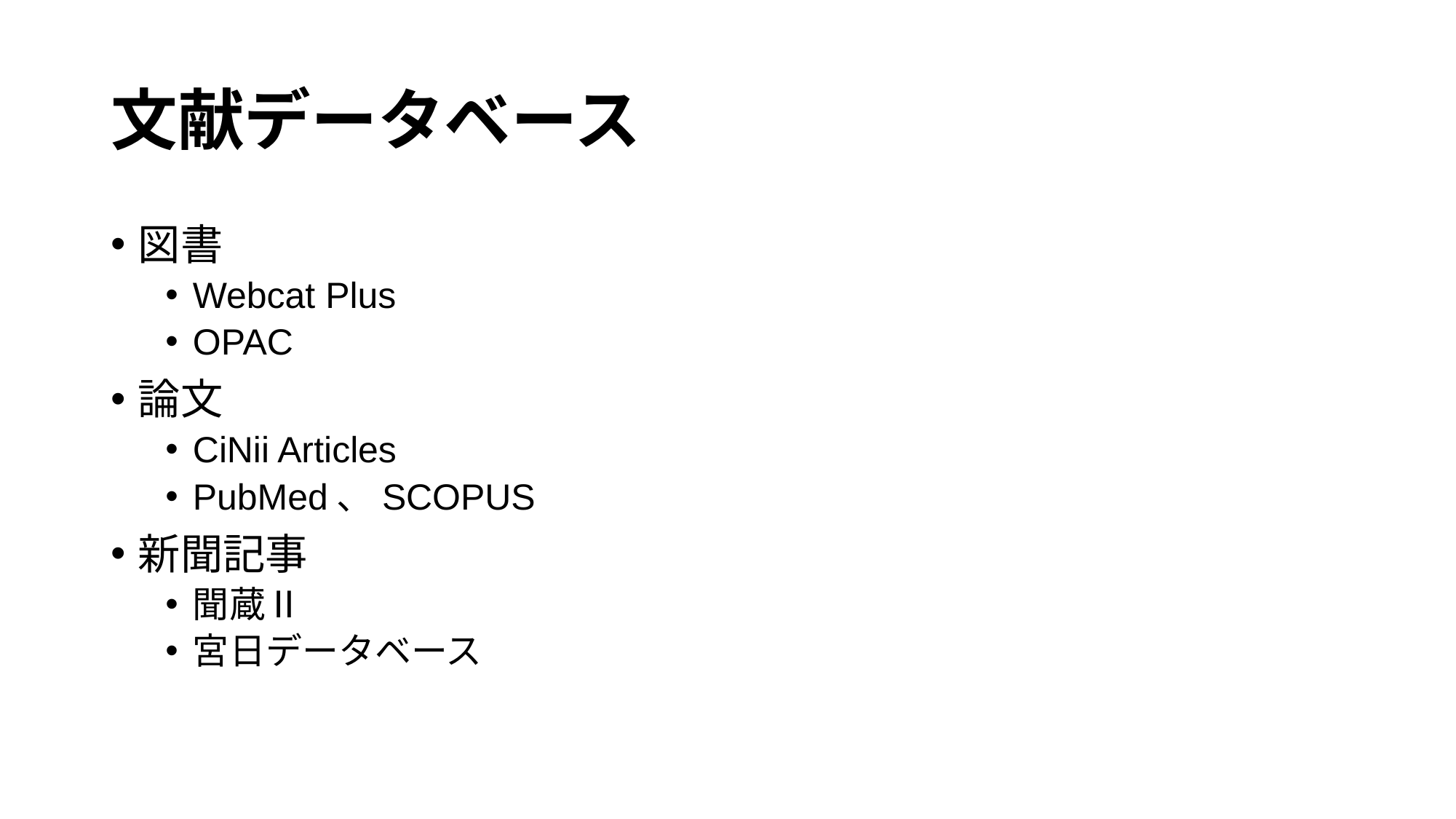

# 文献データベース
図書
Webcat Plus
OPAC
論文
CiNii Articles
PubMed、SCOPUS
新聞記事
聞蔵Ⅱ
宮日データベース